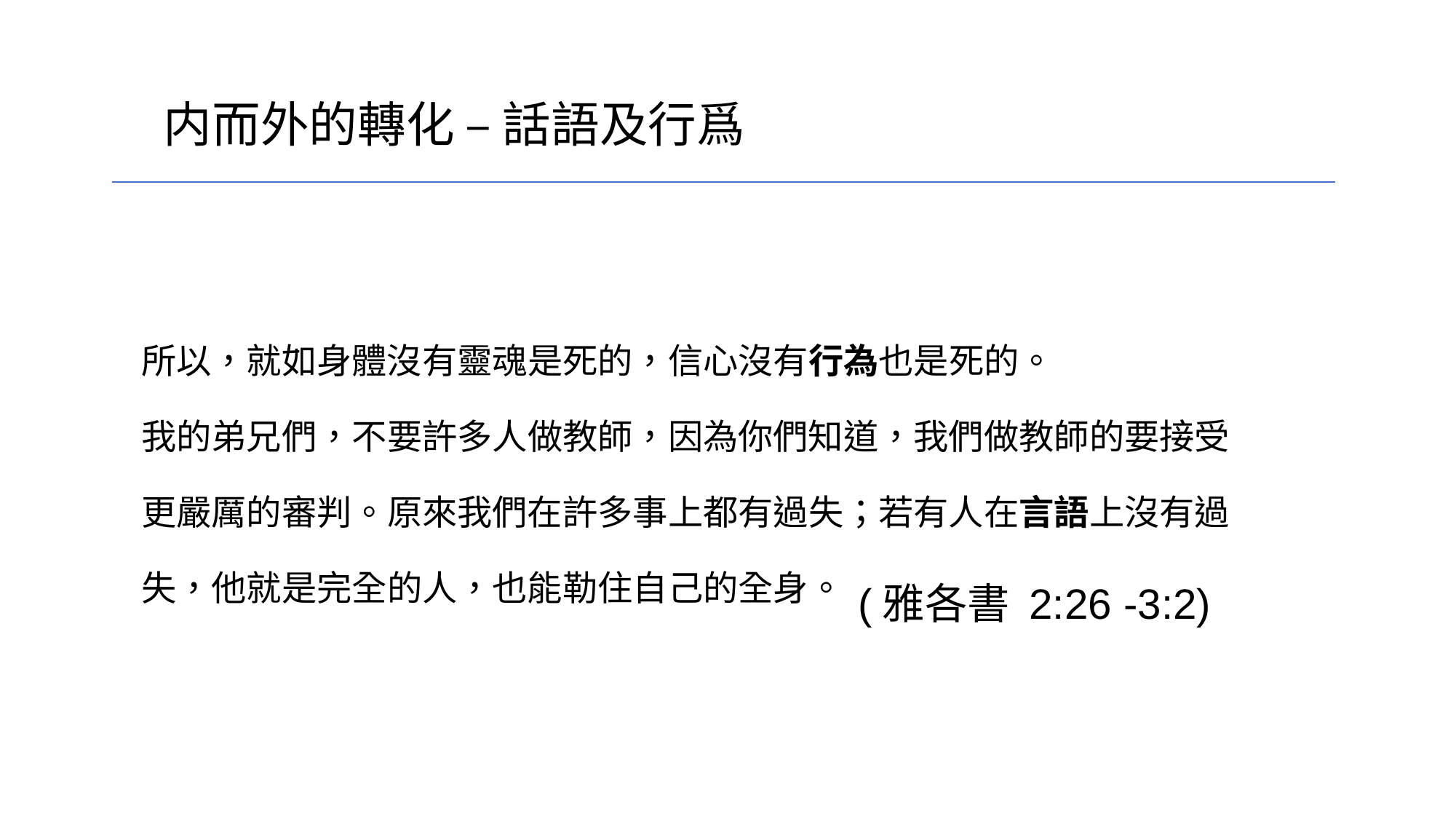

内而外的轉化 – 話語及行爲
# 所以，就如身體沒有靈魂是死的，信心沒有行為也是死的。 我的弟兄們，不要許多人做教師，因為你們知道，我們做教師的要接受更嚴厲的審判。原來我們在許多事上都有過失；若有人在言語上沒有過失，他就是完全的人，也能勒住自己的全身。(雅各書 2:26 -3:2)